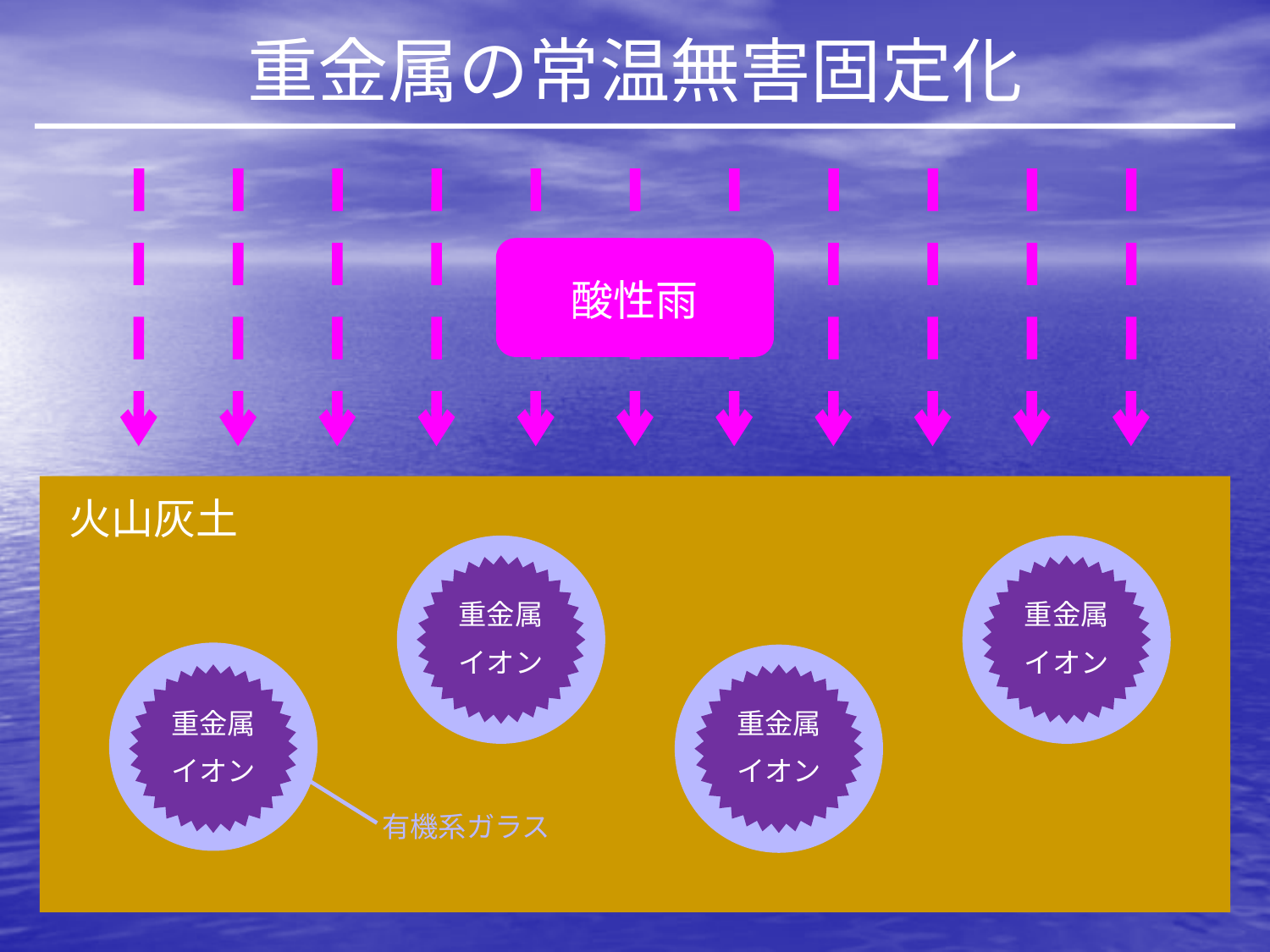

重金属の常温無害固定化

酸性雨

火山灰土

重金属
イオン

重金属
イオン

重金属

重金属

重金属
イオン

重金属
イオン

重金属

重金属
有機系ガラス